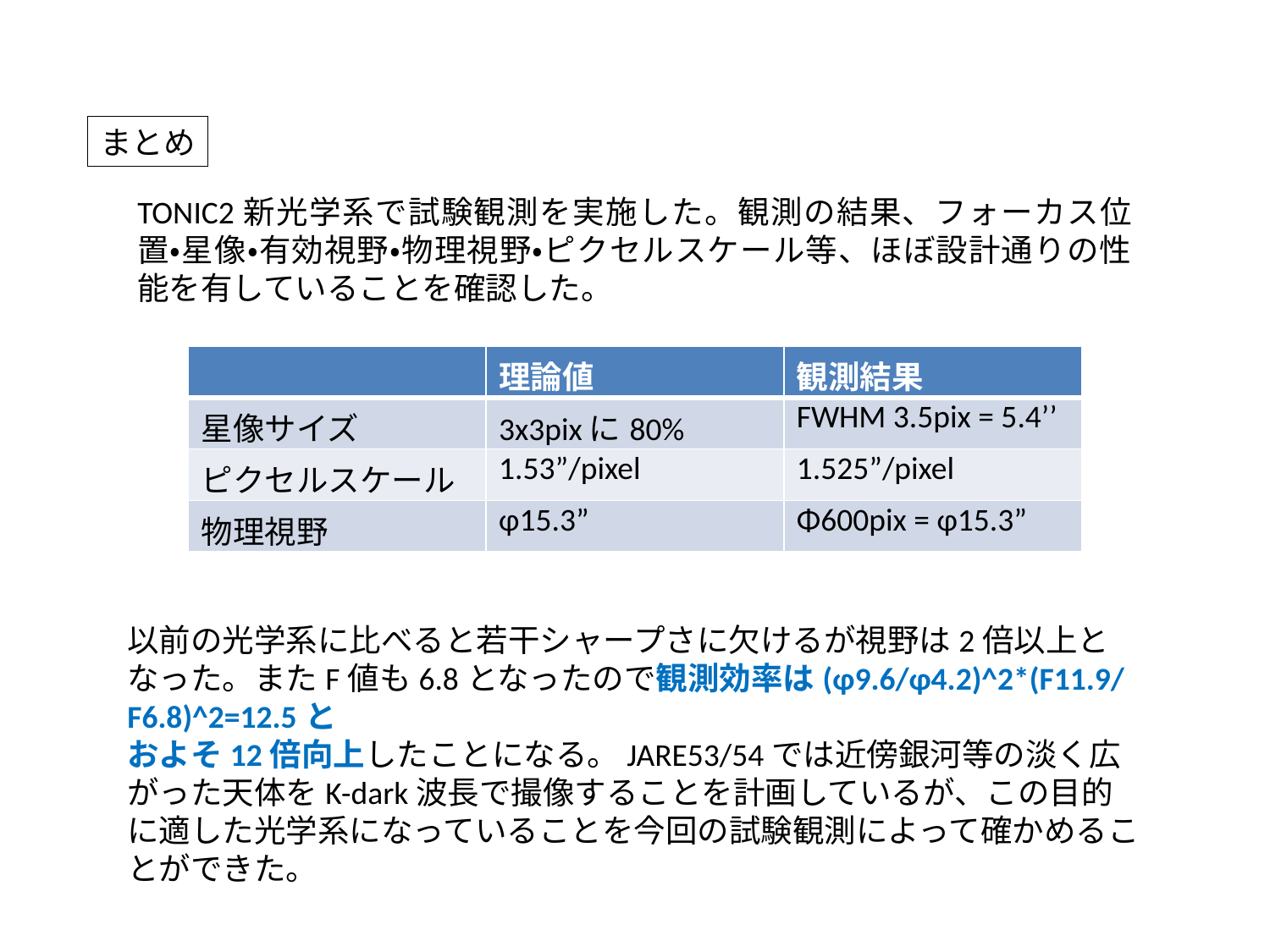

まとめ
TONIC2新光学系で試験観測を実施した。観測の結果、フォーカス位置・星像・有効視野・物理視野・ピクセルスケール等、ほぼ設計通りの性能を有していることを確認した。

|  | 理論値 | 観測結果 |
| --- | --- | --- |
| 星像サイズ | 3x3pixに80% | FWHM 3.5pix = 5.4’’ |
| ピクセルスケール | 1.53”/pixel | 1.525”/pixel |
| 物理視野 | φ15.3” | Φ600pix = φ15.3” |
以前の光学系に比べると若干シャープさに欠けるが視野は2倍以上となった。またF値も6.8となったので観測効率は(φ9.6/φ4.2)^2*(F11.9/F6.8)^2=12.5と
およそ12倍向上したことになる。JARE53/54では近傍銀河等の淡く広がった天体をK-dark波長で撮像することを計画しているが、この目的に適した光学系になっていることを今回の試験観測によって確かめることができた。